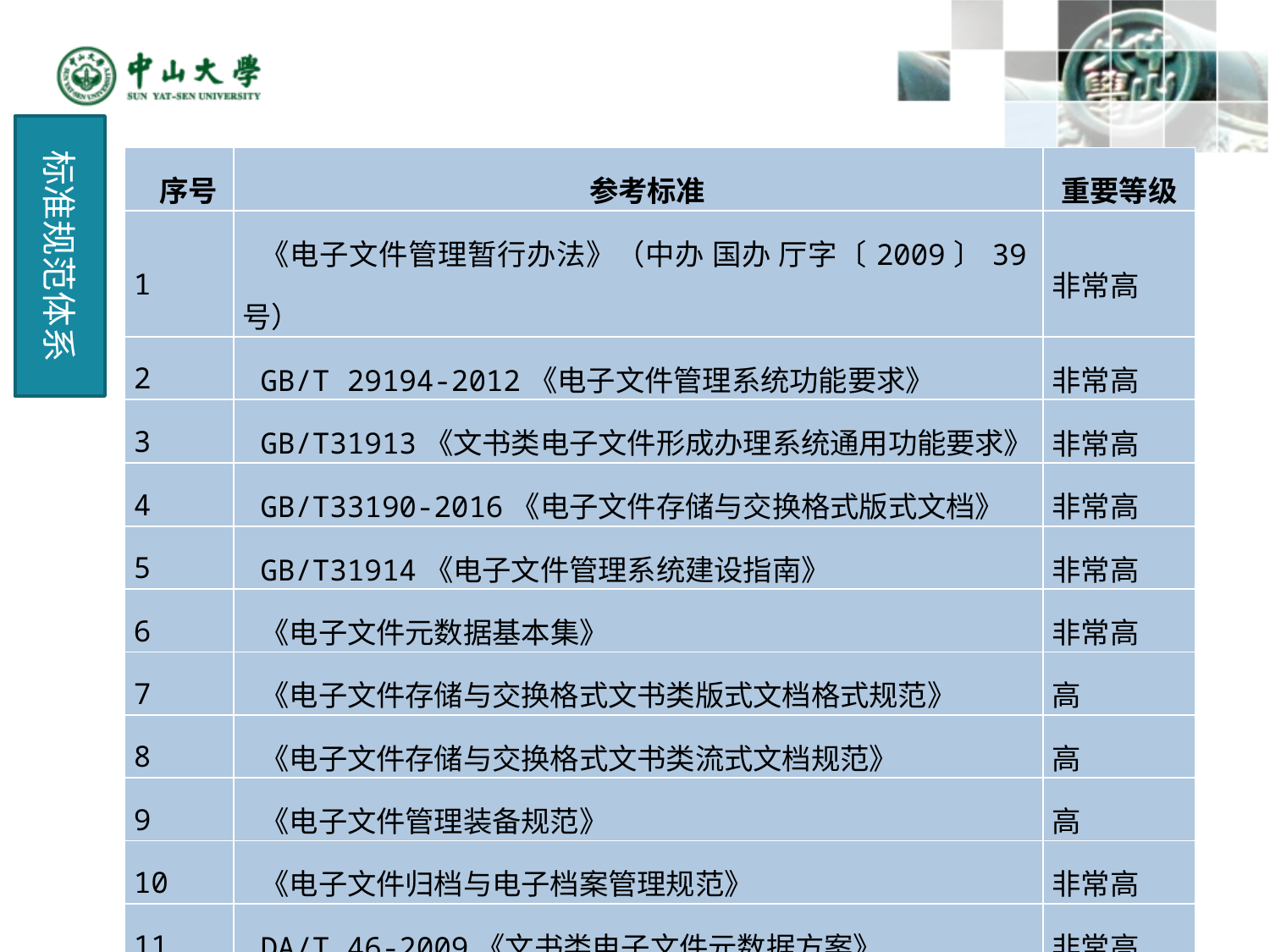

标准规范体系
| 序号 | 参考标准 | 重要等级 |
| --- | --- | --- |
| 1 | 《电子文件管理暂行办法》（中办 国办 厅字〔2009〕39号） | 非常高 |
| 2 | GB/T 29194-2012《电子文件管理系统功能要求》 | 非常高 |
| 3 | GB/T31913《文书类电子文件形成办理系统通用功能要求》 | 非常高 |
| 4 | GB/T33190-2016《电子文件存储与交换格式版式文档》 | 非常高 |
| 5 | GB/T31914《电子文件管理系统建设指南》 | 非常高 |
| 6 | 《电子文件元数据基本集》 | 非常高 |
| 7 | 《电子文件存储与交换格式文书类版式文档格式规范》 | 高 |
| 8 | 《电子文件存储与交换格式文书类流式文档规范》 | 高 |
| 9 | 《电子文件管理装备规范》 | 高 |
| 10 | 《电子文件归档与电子档案管理规范》 | 非常高 |
| 11 | DA/T 46-2009《文书类电子文件元数据方案》 | 非常高 |
| 12 | DA/T 47-2009《版式电子文件长期保存格式需求》 | 高 |
| 13 | DA/T 48-2009《基于XML的电子文件封装规范》 | 非常高 |
| 14 | DA/T 49—2012《文书类电子文件长期保存格式规范》 | 高 |
25